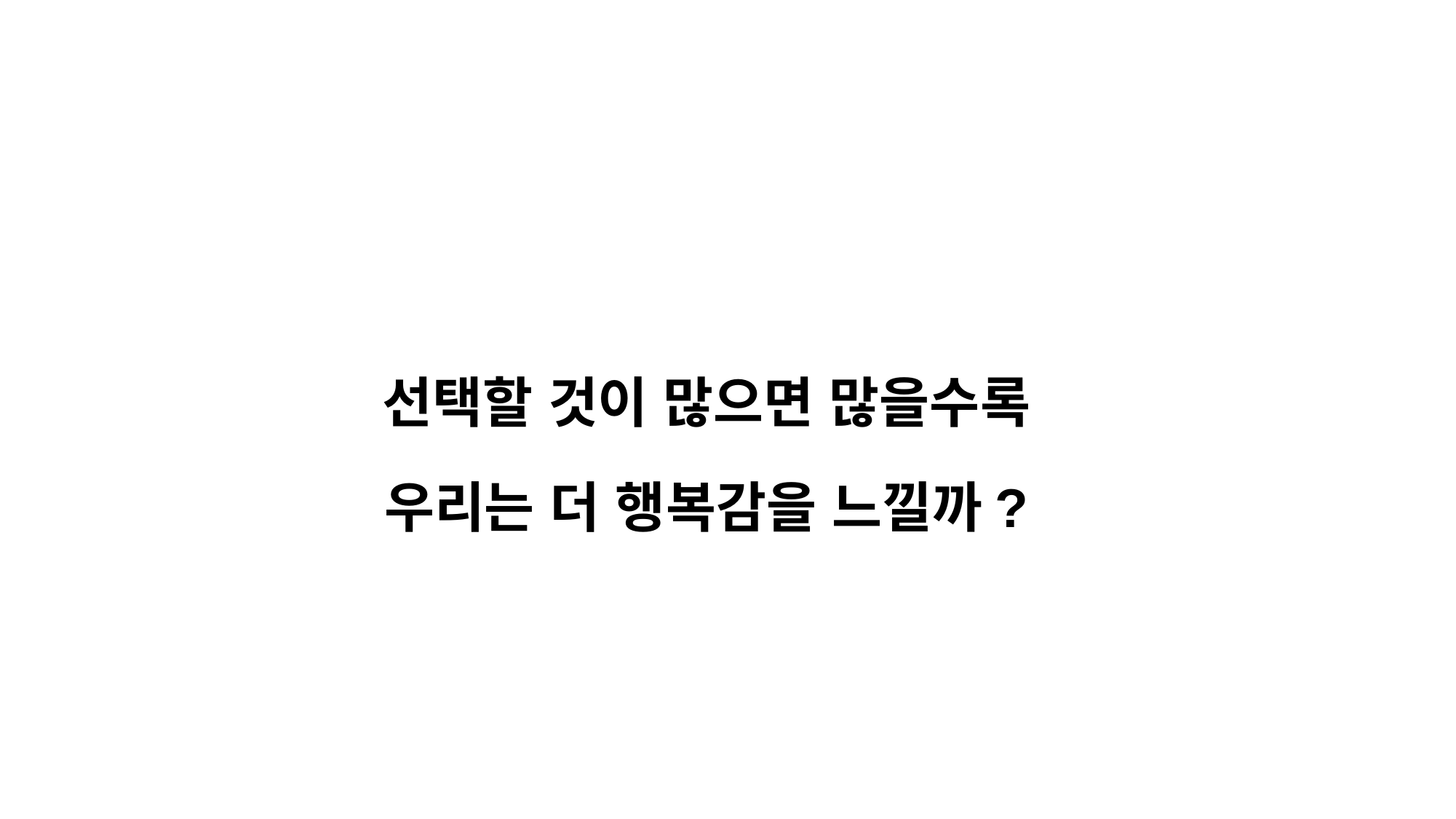

선택할 것이 많으면 많을수록
우리는 더 행복감을 느낄까?